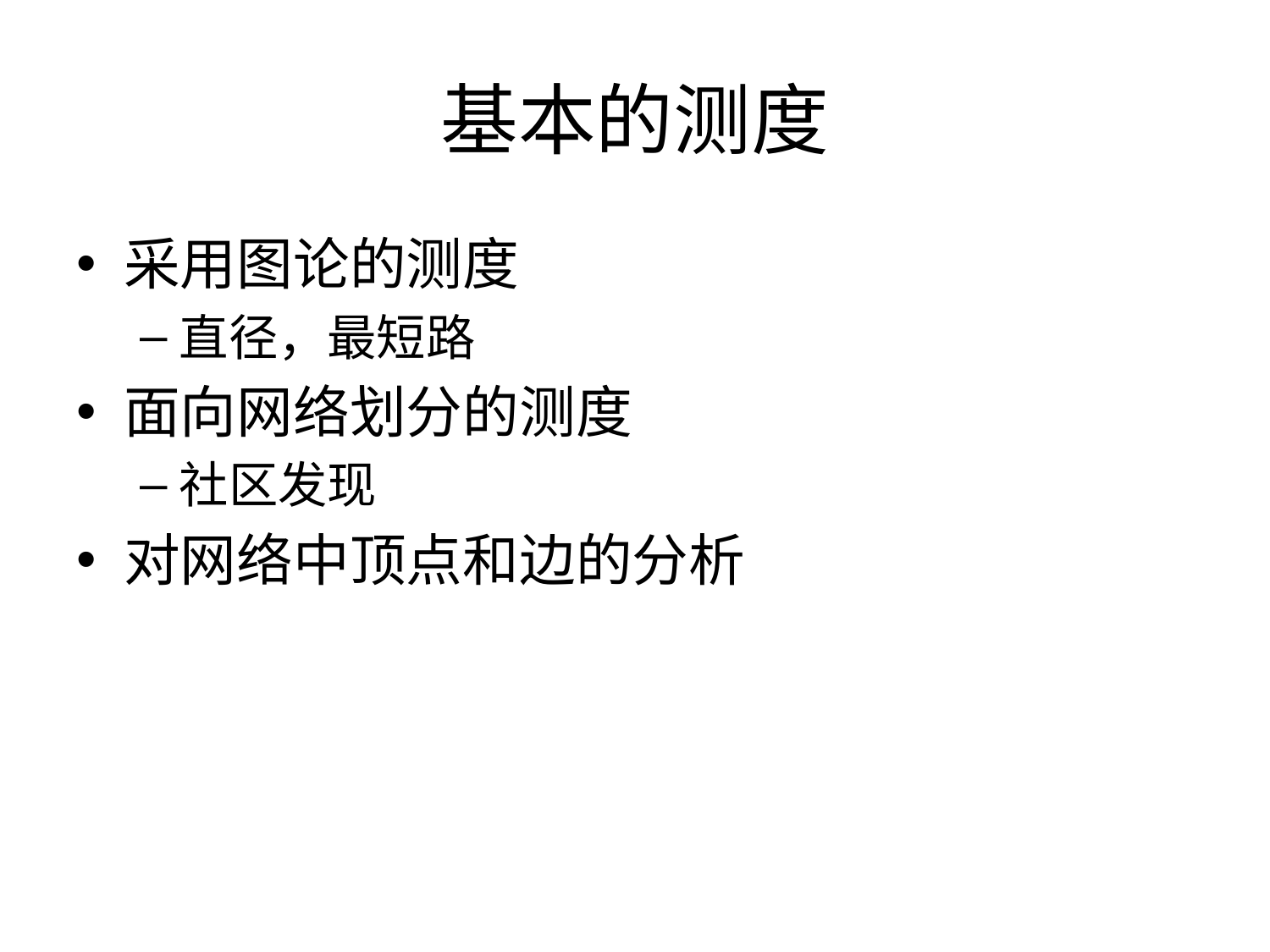

# 基本的测度
采用图论的测度
直径，最短路
面向网络划分的测度
社区发现
对网络中顶点和边的分析